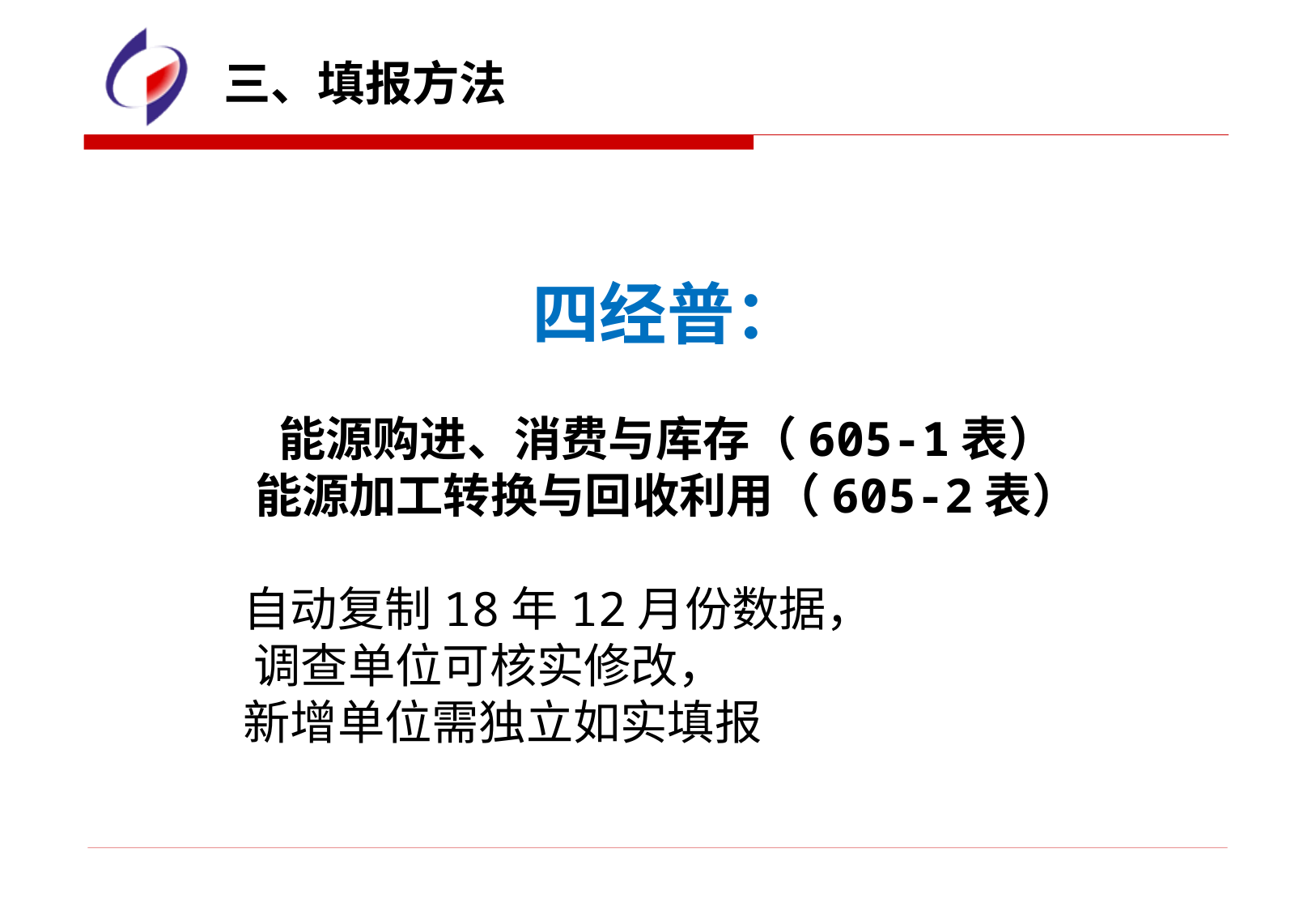

三、填报方法
四经普：

能源购进、消费与库存（605-1表）
能源加工转换与回收利用（605-2表）

        自动复制18年12月份数据，
         调查单位可核实修改，
        新增单位需独立如实填报